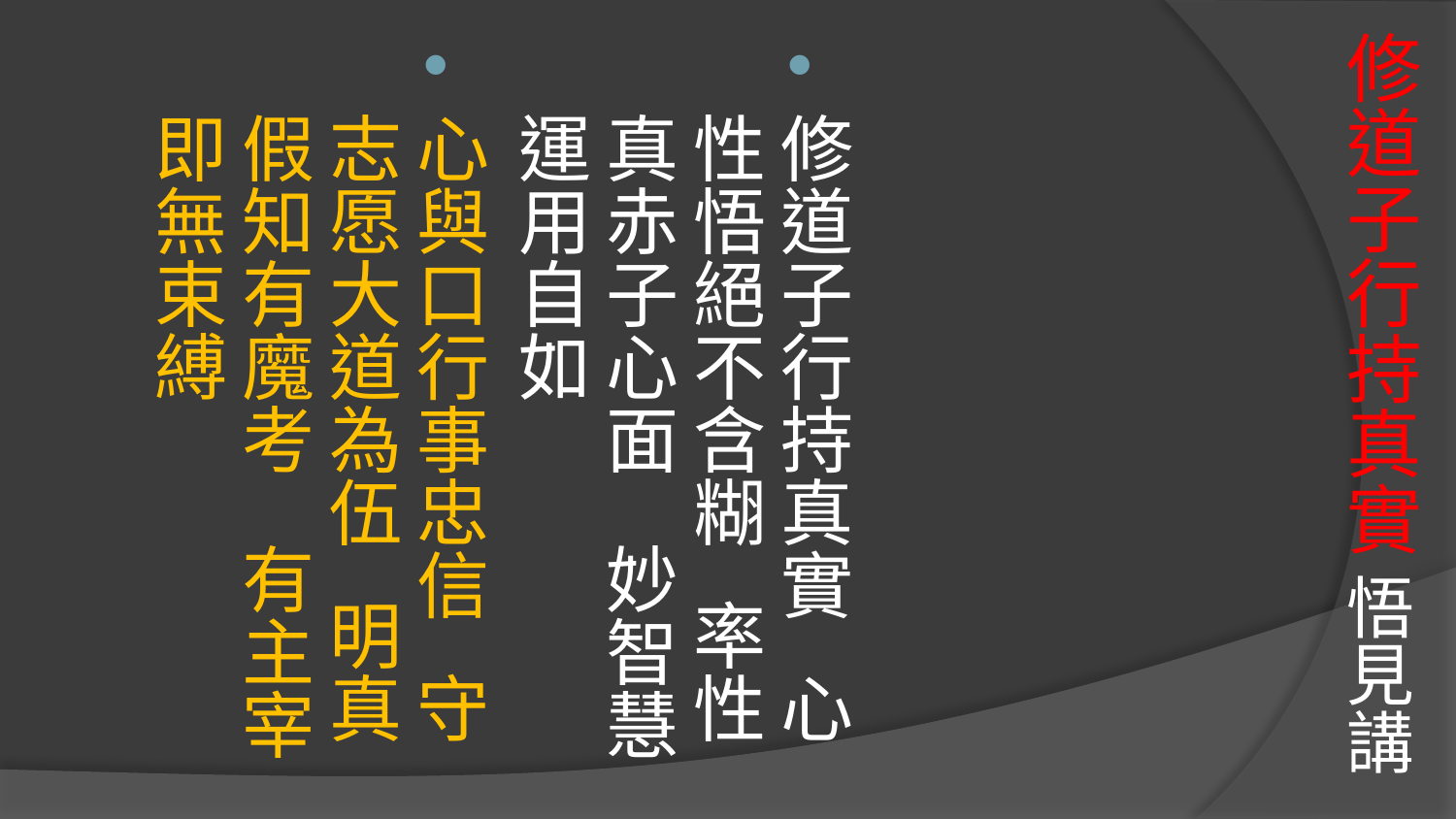

# 修道子行持真實 悟見講
修道子行持真實   心性悟絕不含糊   率性真赤子心面    妙智慧運用自如
心與口行事忠信   守志愿大道為伍   明真假知有魔考    有主宰即無束縛